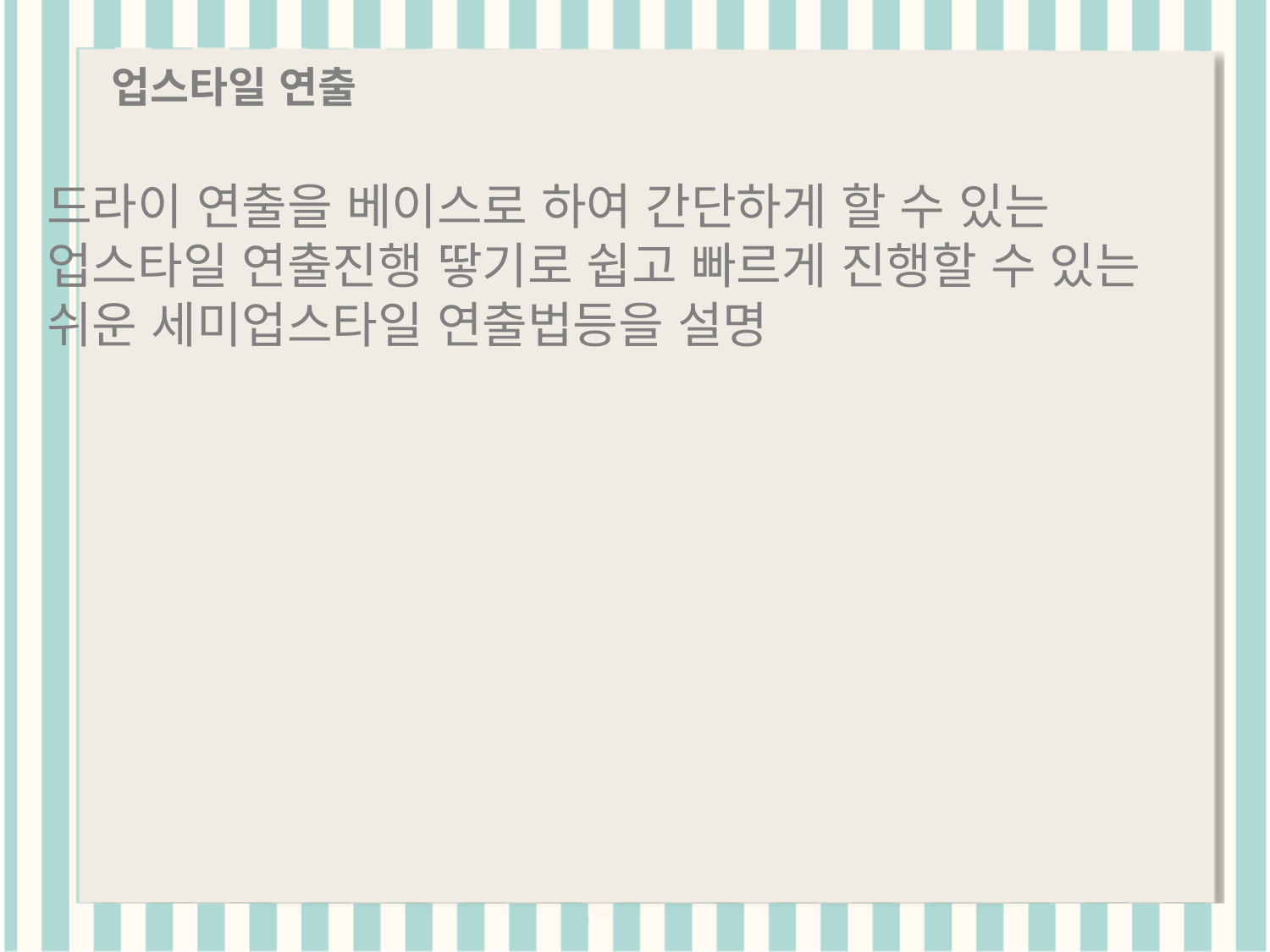

업스타일 연출
드라이 연출을 베이스로 하여 간단하게 할 수 있는
업스타일 연출진행 땋기로 쉽고 빠르게 진행할 수 있는
쉬운 세미업스타일 연출법등을 설명